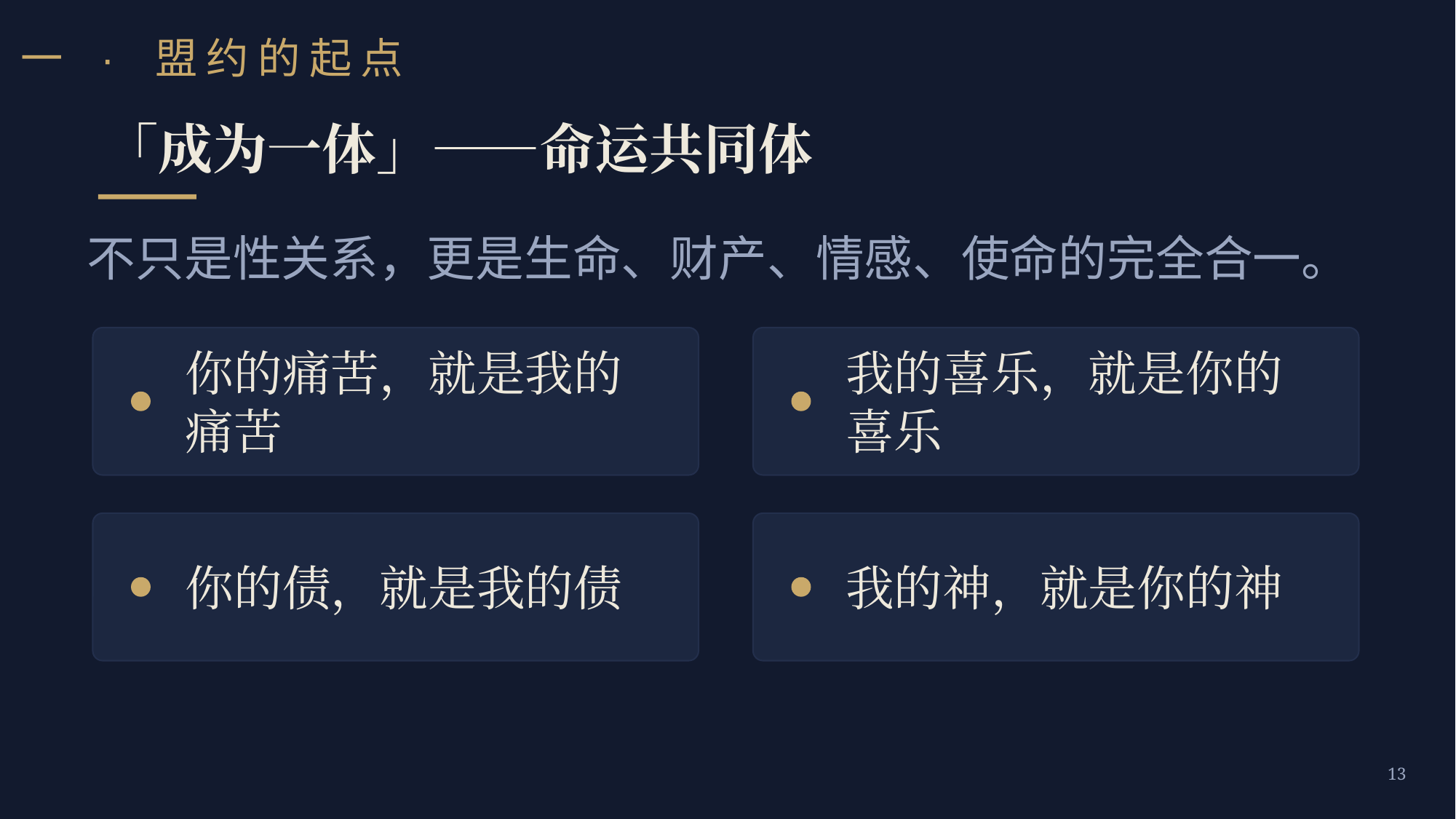

一 · 盟约的起点
「成为一体」——命运共同体

不只是性关系，更是生命、财产、情感、使命的完全合一。

你的痛苦，就是我的痛苦

我的喜乐，就是你的喜乐

你的债，就是我的债

我的神，就是你的神

13